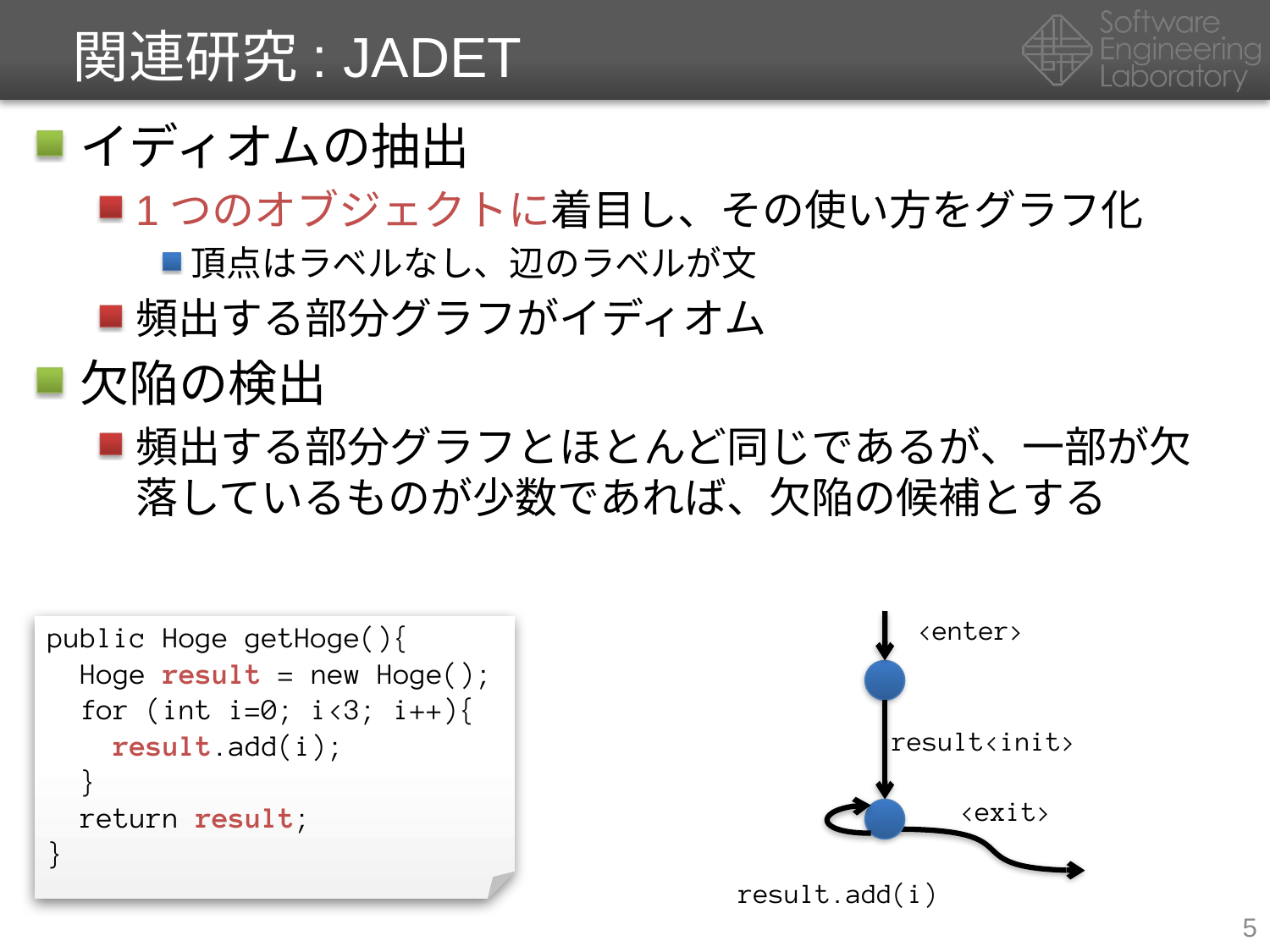

# 関連研究: JADET
イディオムの抽出
1つのオブジェクトに着目し、その使い方をグラフ化
頂点はラベルなし、辺のラベルが文
頻出する部分グラフがイディオム
欠陥の検出
頻出する部分グラフとほとんど同じであるが、一部が欠落しているものが少数であれば、欠陥の候補とする

<enter>
public Hoge getHoge(){
  Hoge result = new Hoge();
  for (int i=0; i<3; i++){
    result.add(i);
  }
  return result;
}

result<init>
<exit>

result.add(i)
5